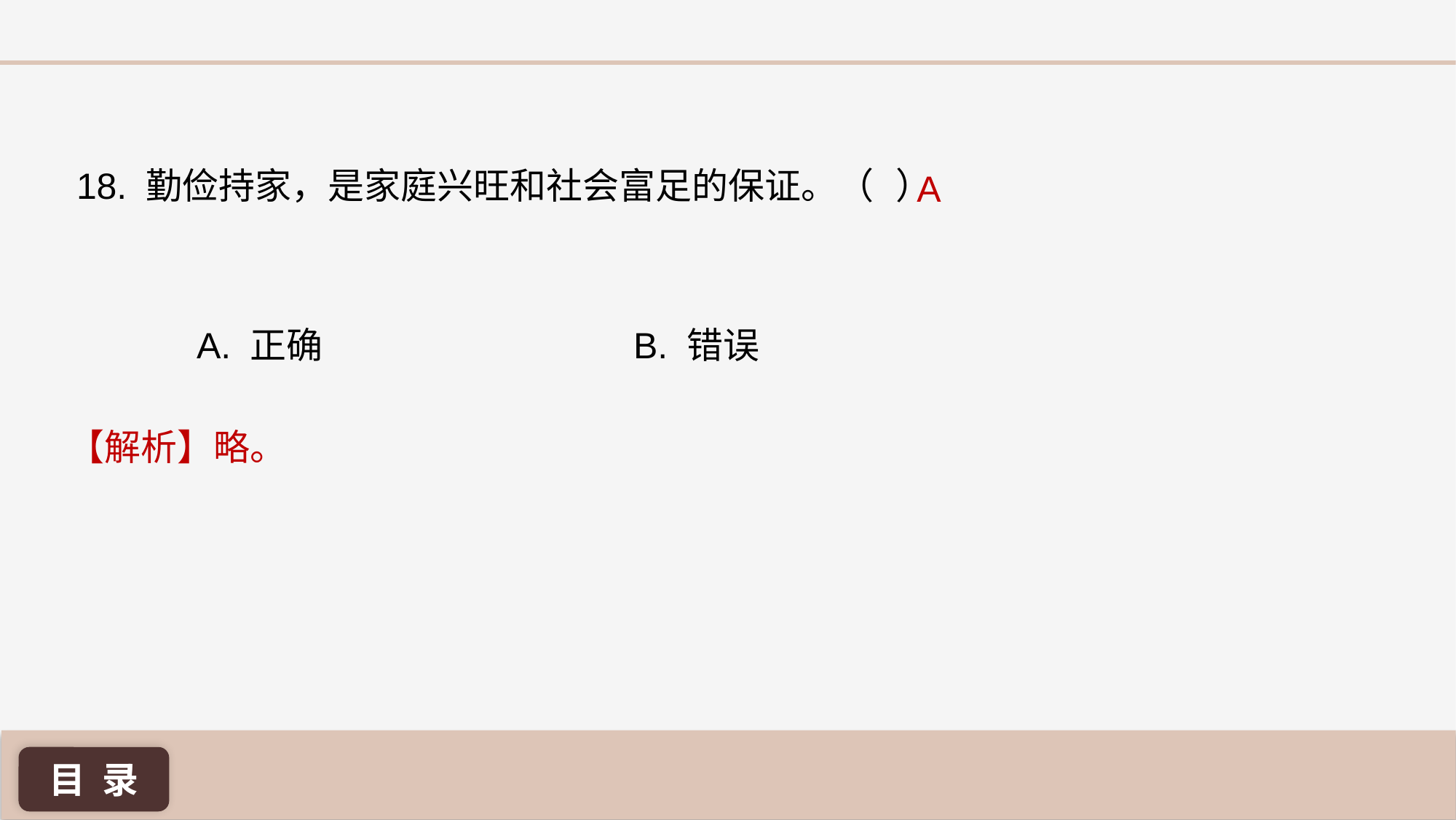

18. 勤俭持家，是家庭兴旺和社会富足的保证。（ 	）
A
A. 正确 			B. 错误
【解析】略。